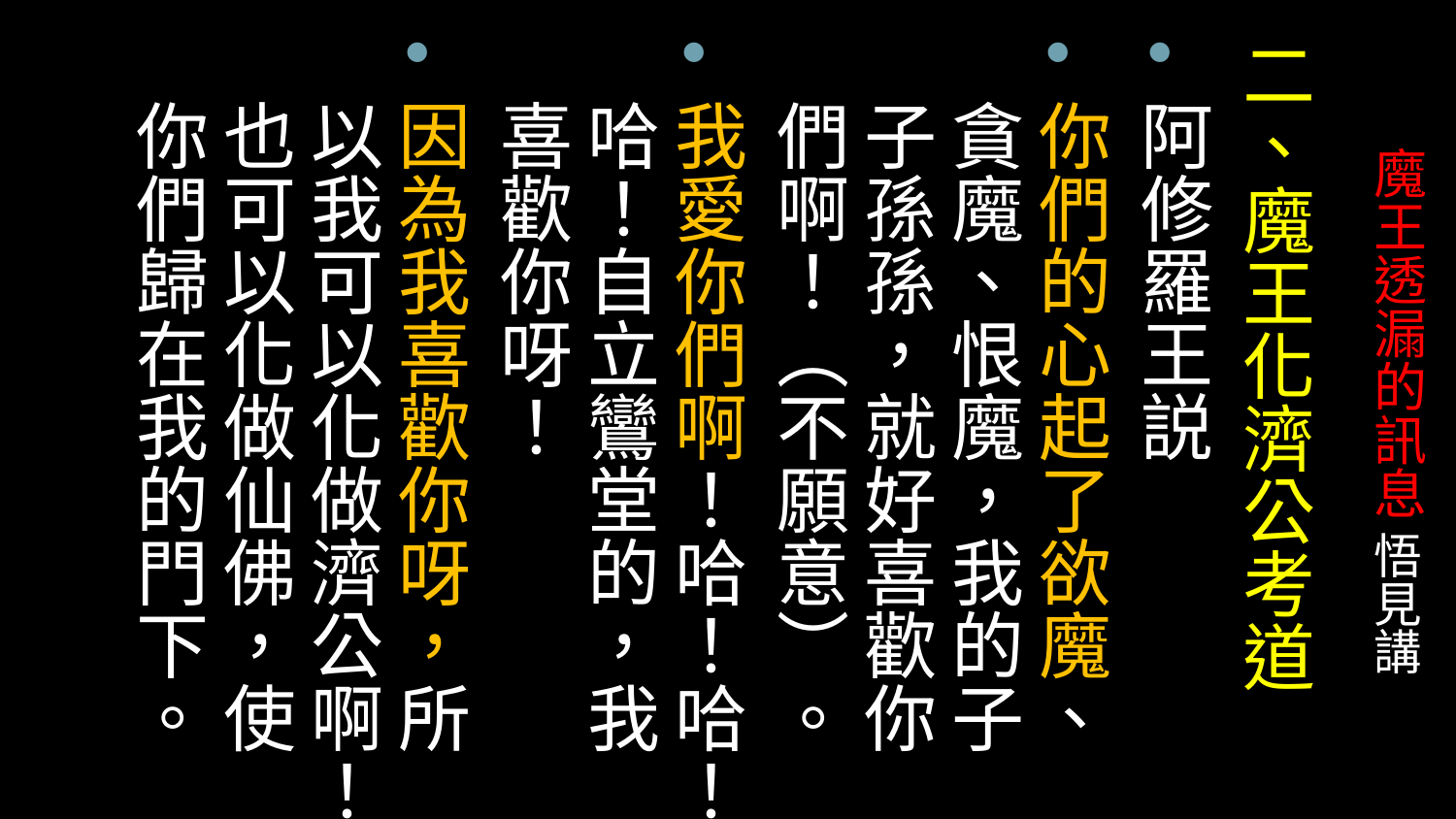

二、魔王化濟公考道
阿修羅王説
你們的心起了欲魔、貪魔、恨魔，我的子子孫孫，就好喜歡你們啊！（不願意）。
我愛你們啊！哈！哈！哈！自立鸞堂的，我喜歡你呀！
因為我喜歡你呀，所以我可以化做濟公啊！也可以化做仙佛，使你們歸在我的門下。

# 魔王透漏的訊息 悟見講